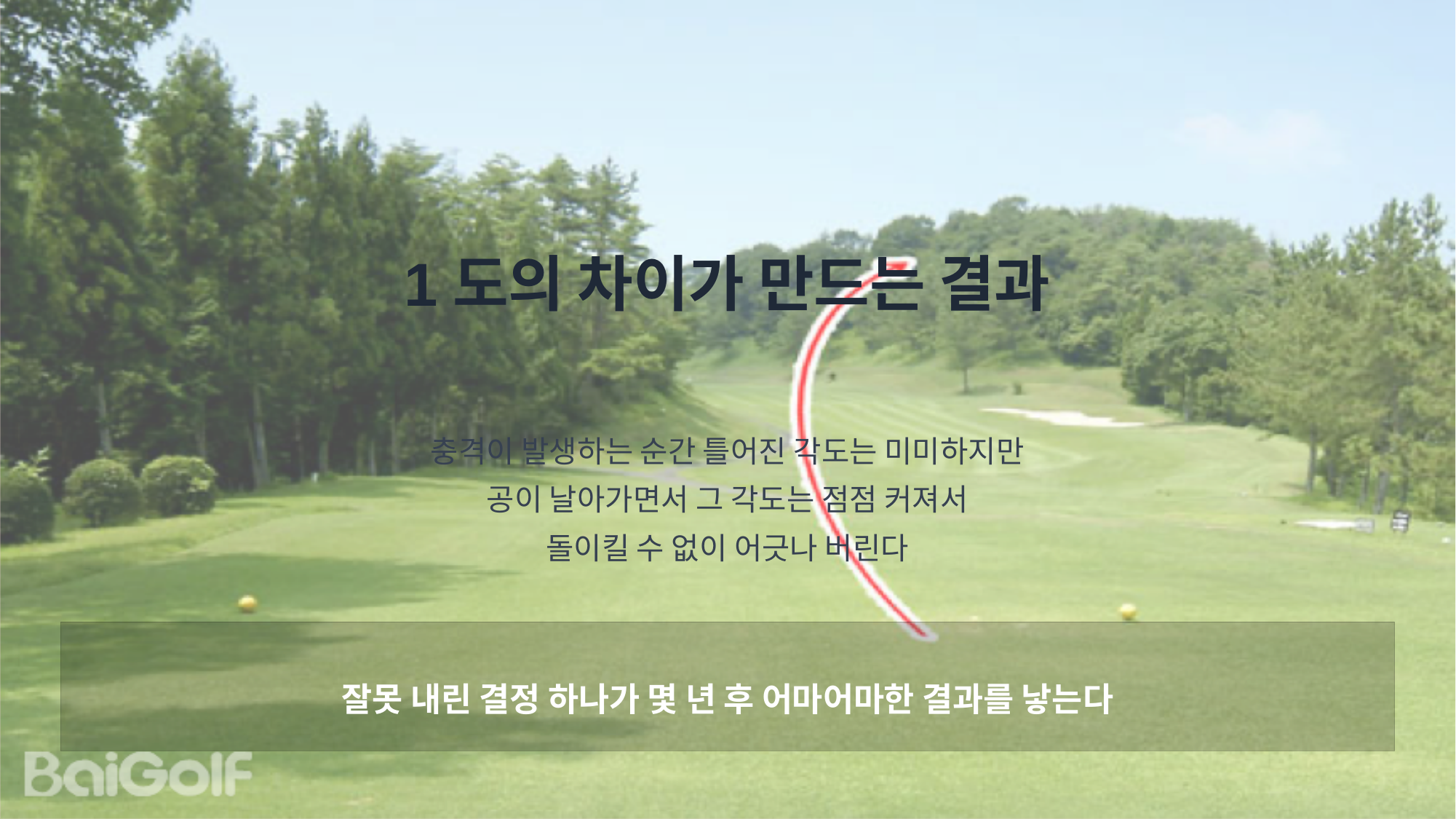

1도의 차이가 만드는 결과
충격이 발생하는 순간 틀어진 각도는 미미하지만
공이 날아가면서 그 각도는 점점 커져서
돌이킬 수 없이 어긋나 버린다

잘못 내린 결정 하나가 몇 년 후 어마어마한 결과를 낳는다